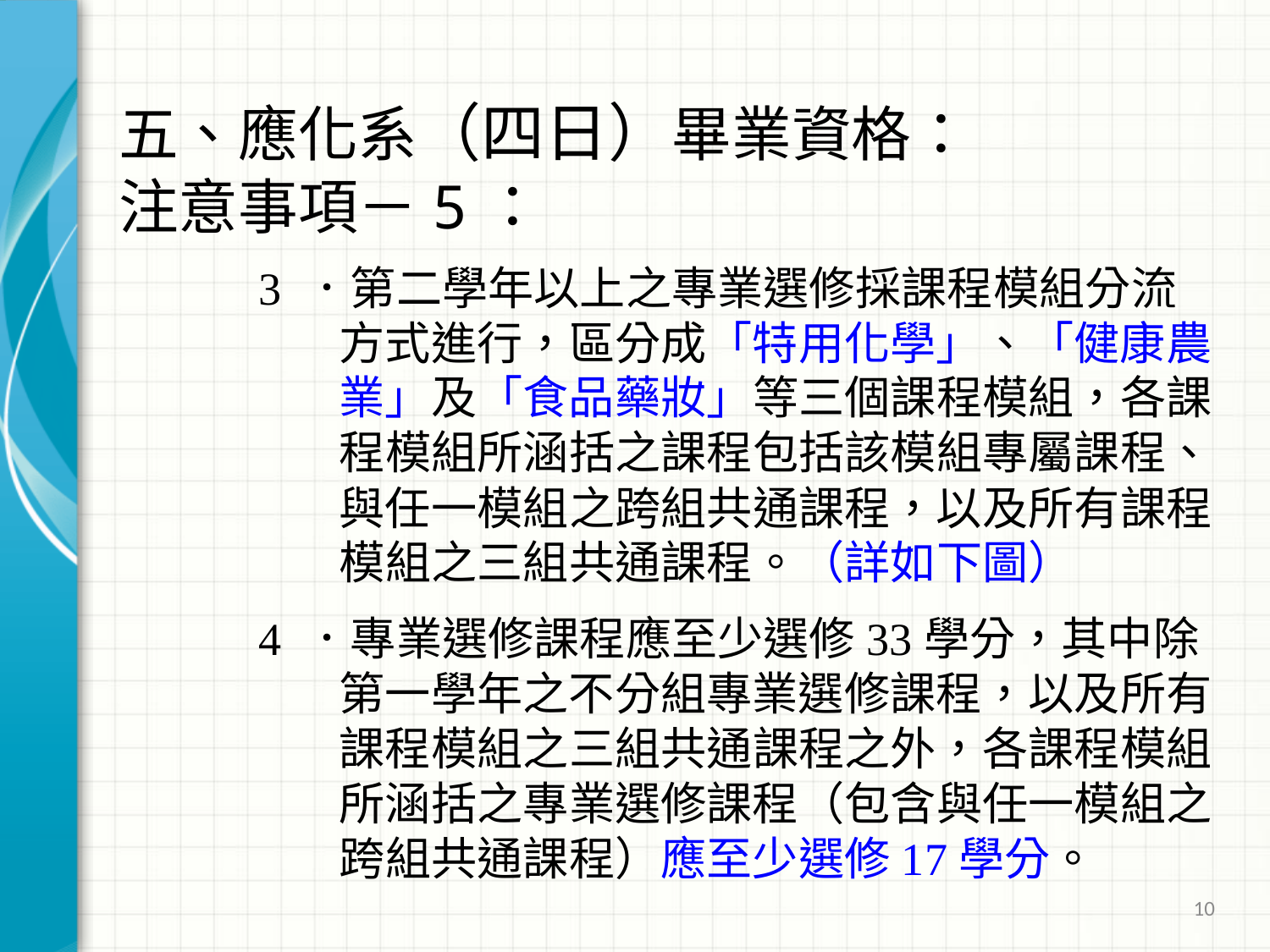

# 五、應化系（四日）畢業資格： 注意事項－5：
3 ．第二學年以上之專業選修採課程模組分流方式進行，區分成「特用化學」、「健康農業」及「食品藥妝」等三個課程模組，各課程模組所涵括之課程包括該模組專屬課程、與任一模組之跨組共通課程，以及所有課程模組之三組共通課程。（詳如下圖）
4 ．專業選修課程應至少選修33學分，其中除第一學年之不分組專業選修課程，以及所有課程模組之三組共通課程之外，各課程模組所涵括之專業選修課程（包含與任一模組之跨組共通課程）應至少選修17學分。
10